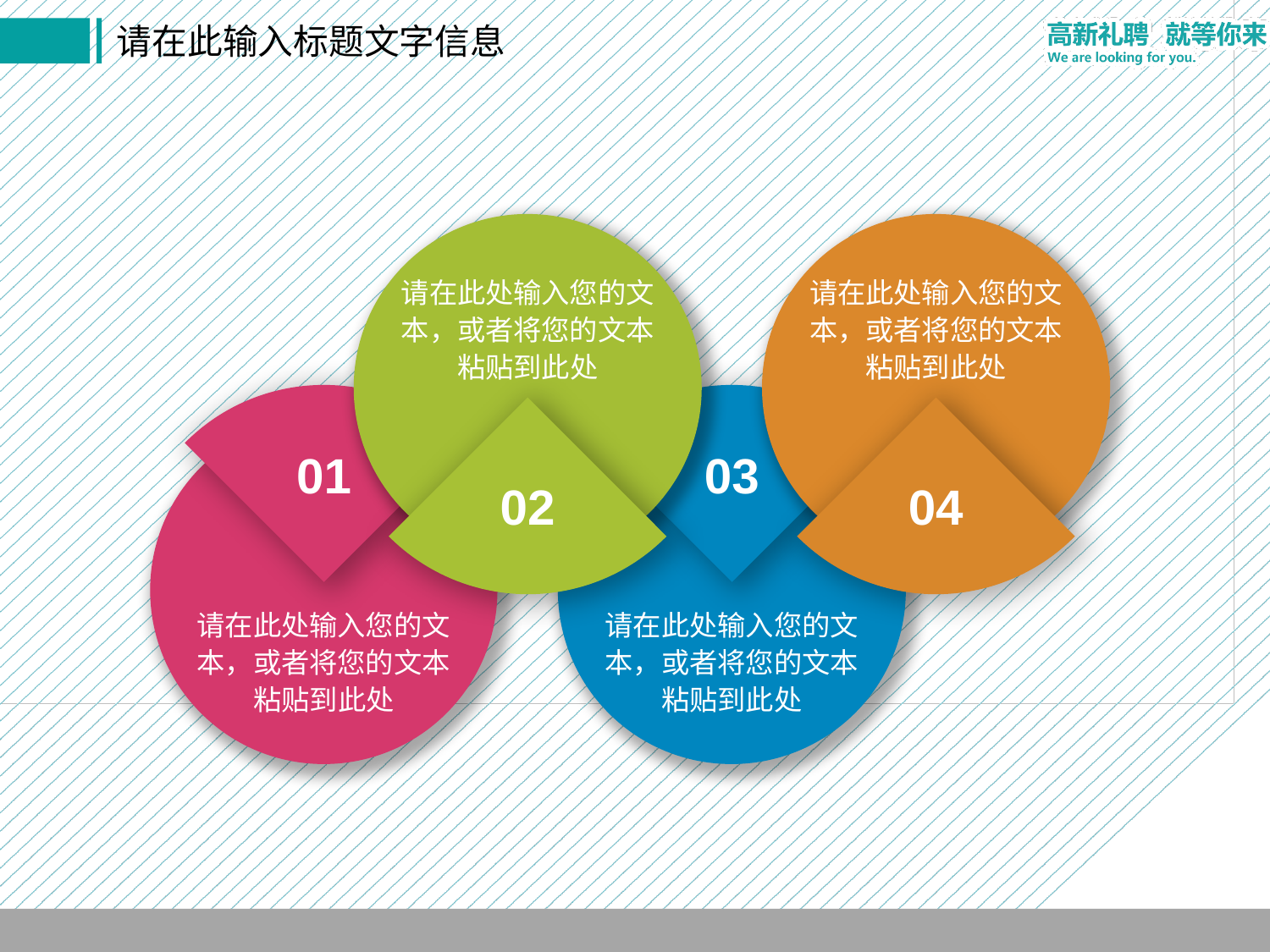

请在此处输入您的文本，或者将您的文本粘贴到此处
请在此处输入您的文本，或者将您的文本粘贴到此处
01
03
02
04
请在此处输入您的文本，或者将您的文本粘贴到此处
请在此处输入您的文本，或者将您的文本粘贴到此处